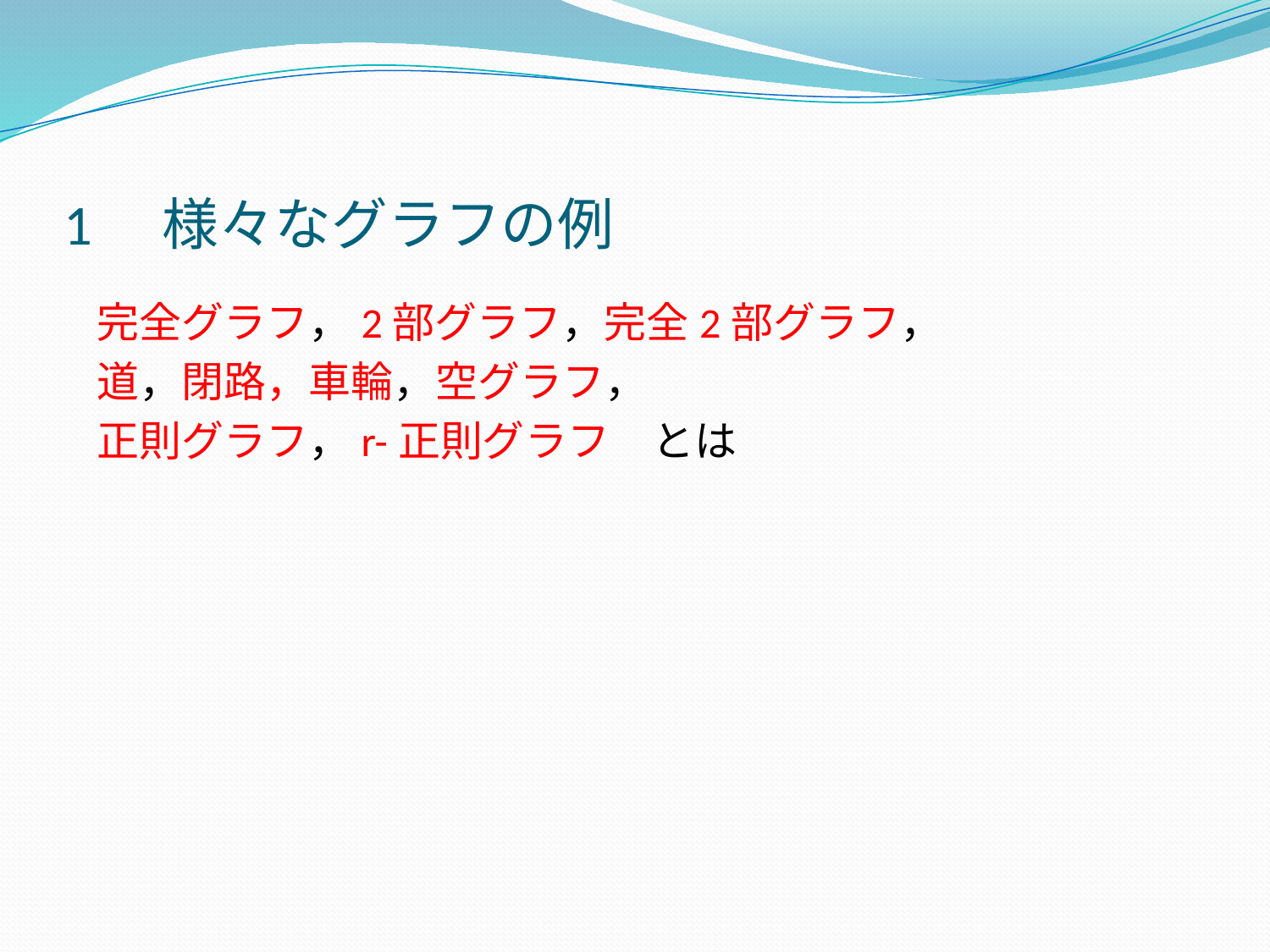

# 1　様々なグラフの例

完全グラフ，2部グラフ，完全2部グラフ，
道，閉路，車輪，空グラフ，
正則グラフ，r-正則グラフ　とは